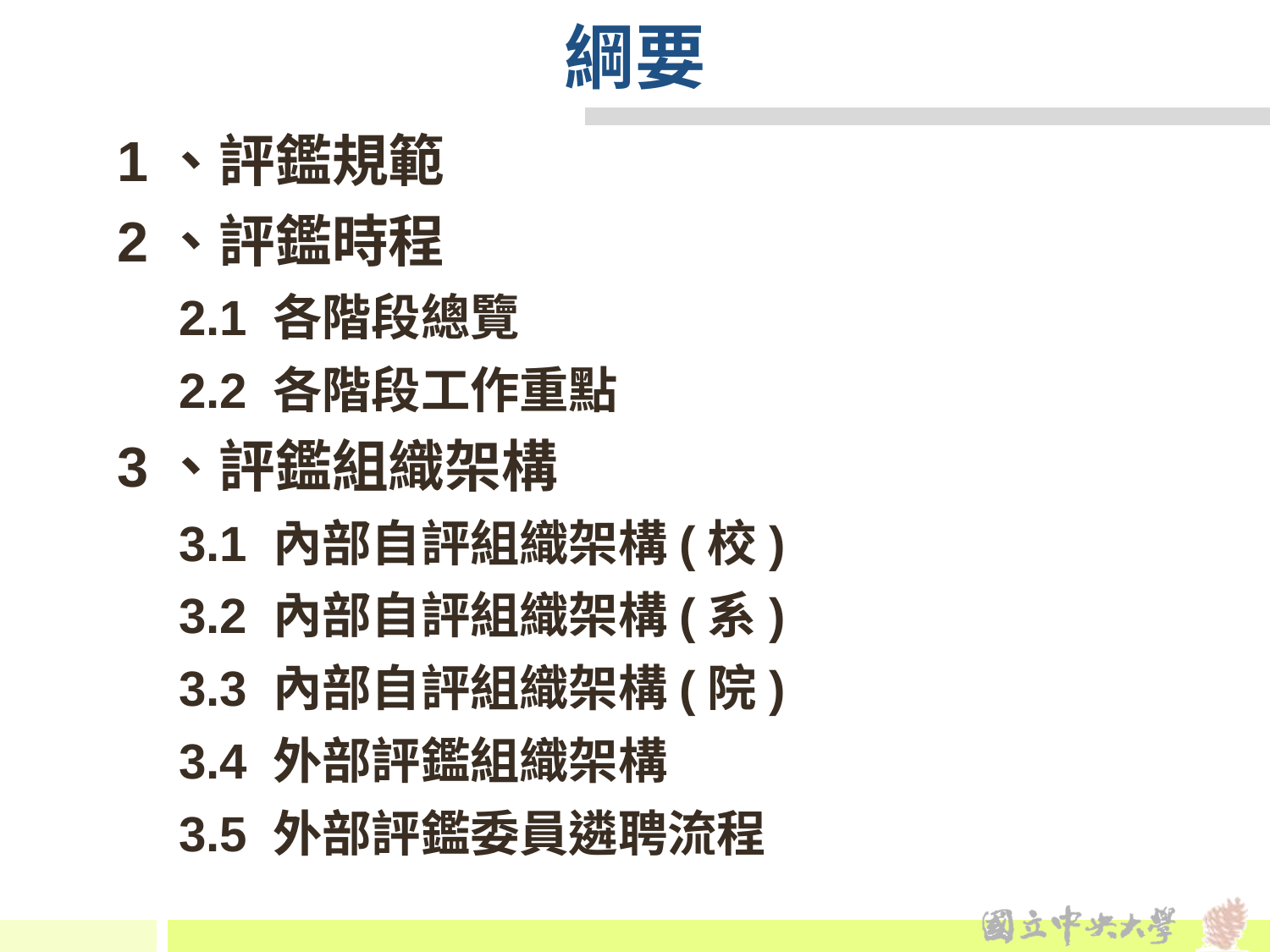

# 綱要
1、評鑑規範
2、評鑑時程
　2.1 各階段總覽
　2.2 各階段工作重點
3、評鑑組織架構
　3.1 內部自評組織架構(校)
　3.2 內部自評組織架構(系)
　3.3 內部自評組織架構(院)
　3.4 外部評鑑組織架構
　3.5 外部評鑑委員遴聘流程